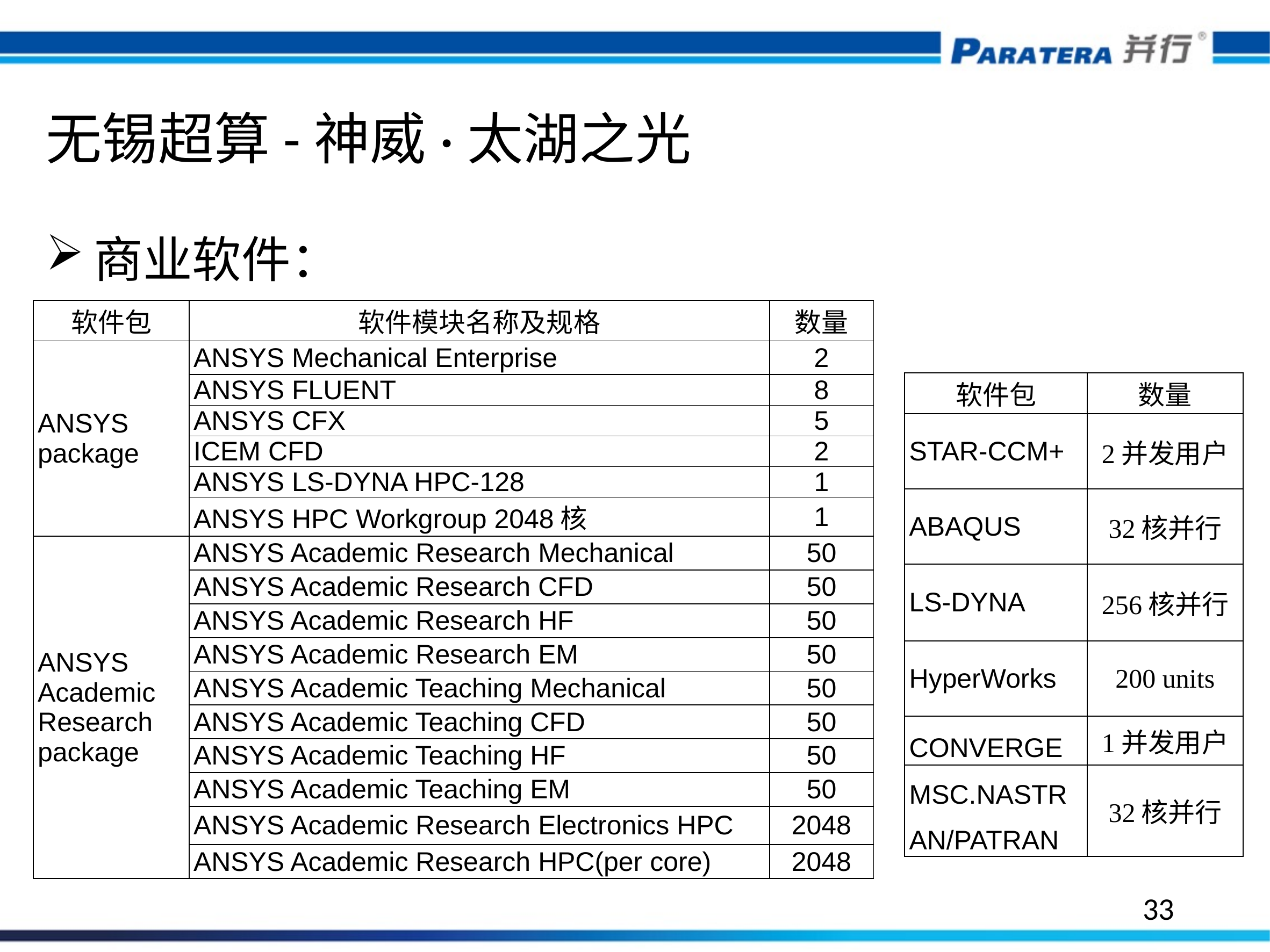

# 无锡超算-神威·太湖之光
商业软件：

| 软件包 | 软件模块名称及规格 | 数量 |
| --- | --- | --- |
| ANSYS package | ANSYS Mechanical Enterprise | 2 |
|  | ANSYS FLUENT | 8 |
|  | ANSYS CFX | 5 |
|  | ICEM CFD | 2 |
|  | ANSYS LS-DYNA HPC-128 | 1 |
|  | ANSYS HPC Workgroup 2048核 | 1 |
| ANSYS Academic Research package | ANSYS Academic Research Mechanical | 50 |
|  | ANSYS Academic Research CFD | 50 |
|  | ANSYS Academic Research HF | 50 |
|  | ANSYS Academic Research EM | 50 |
|  | ANSYS Academic Teaching Mechanical | 50 |
|  | ANSYS Academic Teaching CFD | 50 |
|  | ANSYS Academic Teaching HF | 50 |
|  | ANSYS Academic Teaching EM | 50 |
|  | ANSYS Academic Research Electronics HPC | 2048 |
|  | ANSYS Academic Research HPC(per core) | 2048 |
| 软件包 | 数量 |
| --- | --- |
| STAR-CCM+ | 2并发用户 |
| ABAQUS | 32核并行 |
| LS-DYNA | 256核并行 |
| HyperWorks | 200 units |
| CONVERGE | 1并发用户 |
| MSC.NASTRAN/PATRAN | 32核并行 |
33